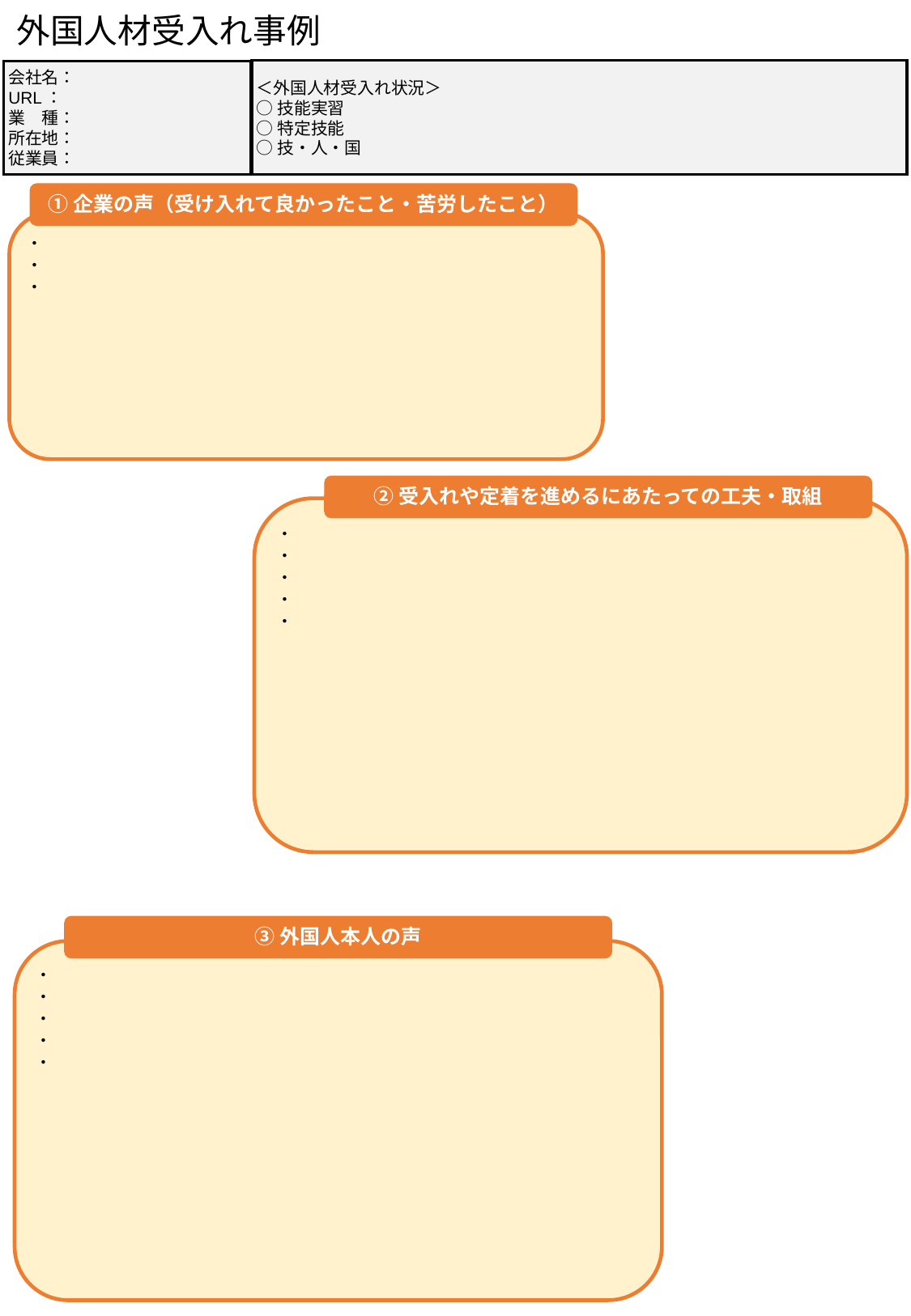

外国人材受入れ事例
＜外国人材受入れ状況＞
○技能実習
○特定技能
○技・人・国
会社名：
URL：
業　種：
所在地：
従業員：
①企業の声（受け入れて良かったこと・苦労したこと）
・
・
・
②受入れや定着を進めるにあたっての工夫・取組
・
・
・
・
・
③外国人本人の声
・
・
・
・
・